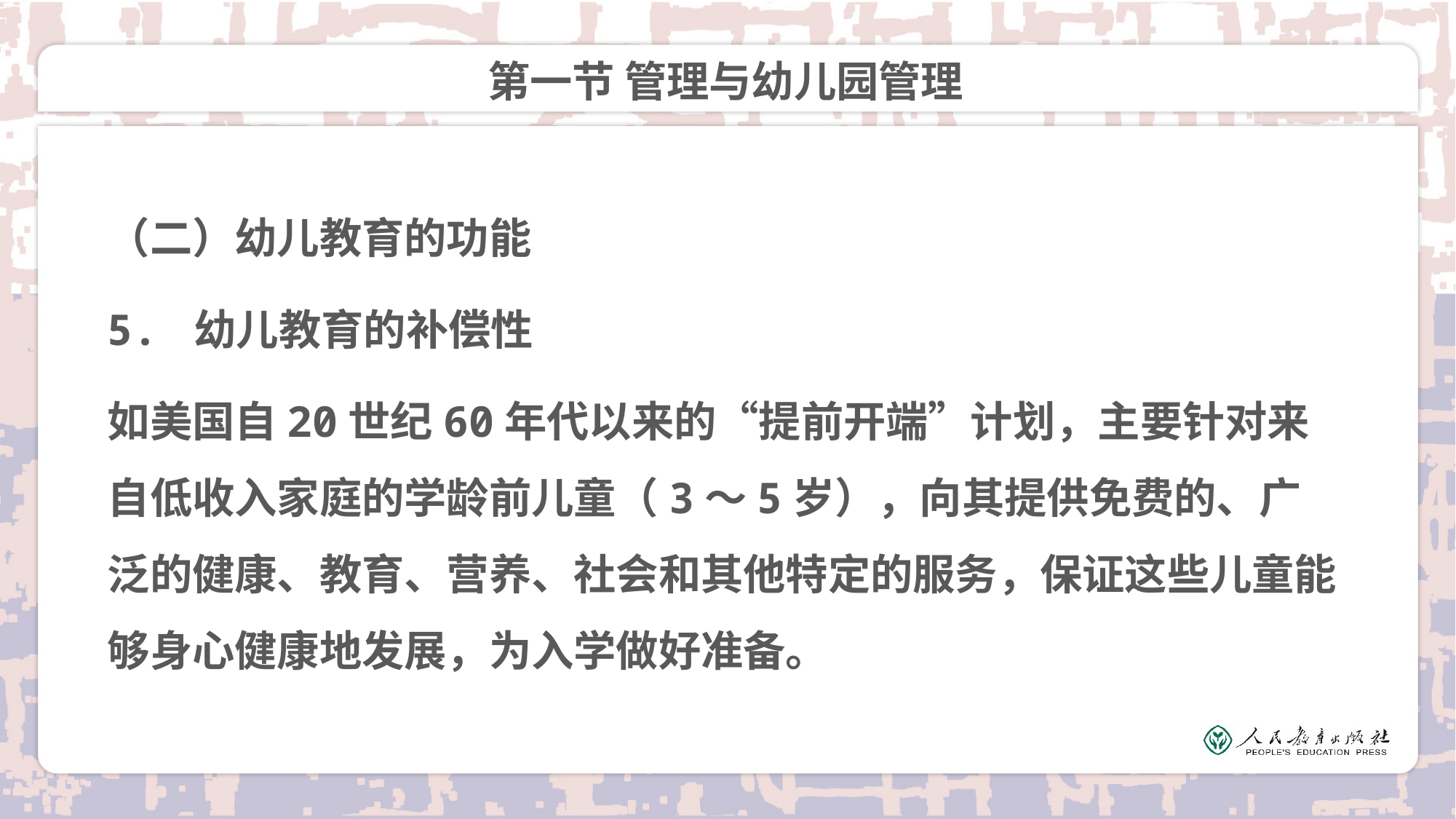

# 第一节 管理与幼儿园管理
（二）幼儿教育的功能
5. 幼儿教育的补偿性
如美国自20世纪60年代以来的“提前开端”计划，主要针对来自低收入家庭的学龄前儿童（3～5岁），向其提供免费的、广泛的健康、教育、营养、社会和其他特定的服务，保证这些儿童能够身心健康地发展，为入学做好准备。